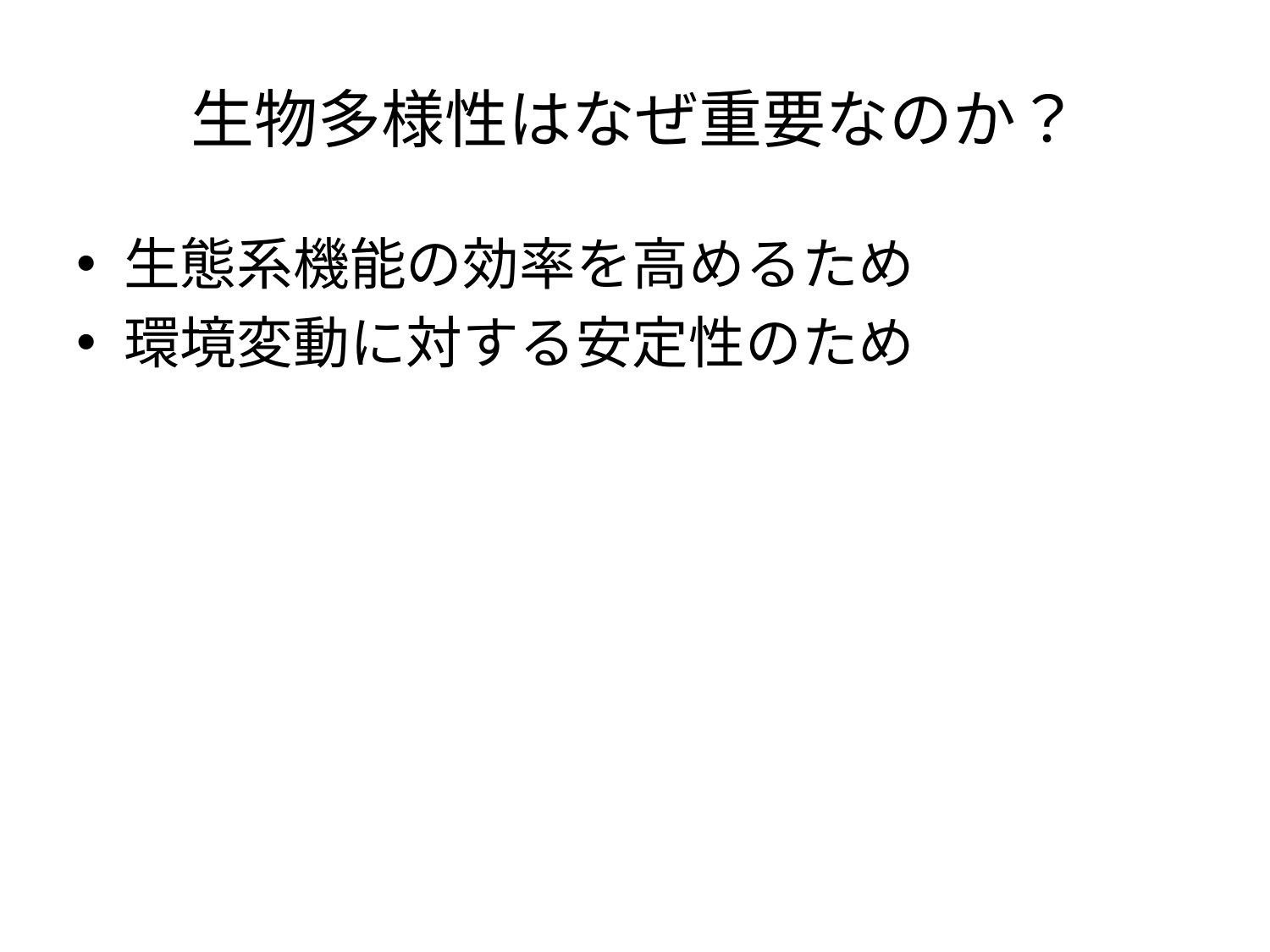

# 生物多様性はなぜ重要なのか？
生態系機能の効率を高めるため
環境変動に対する安定性のため